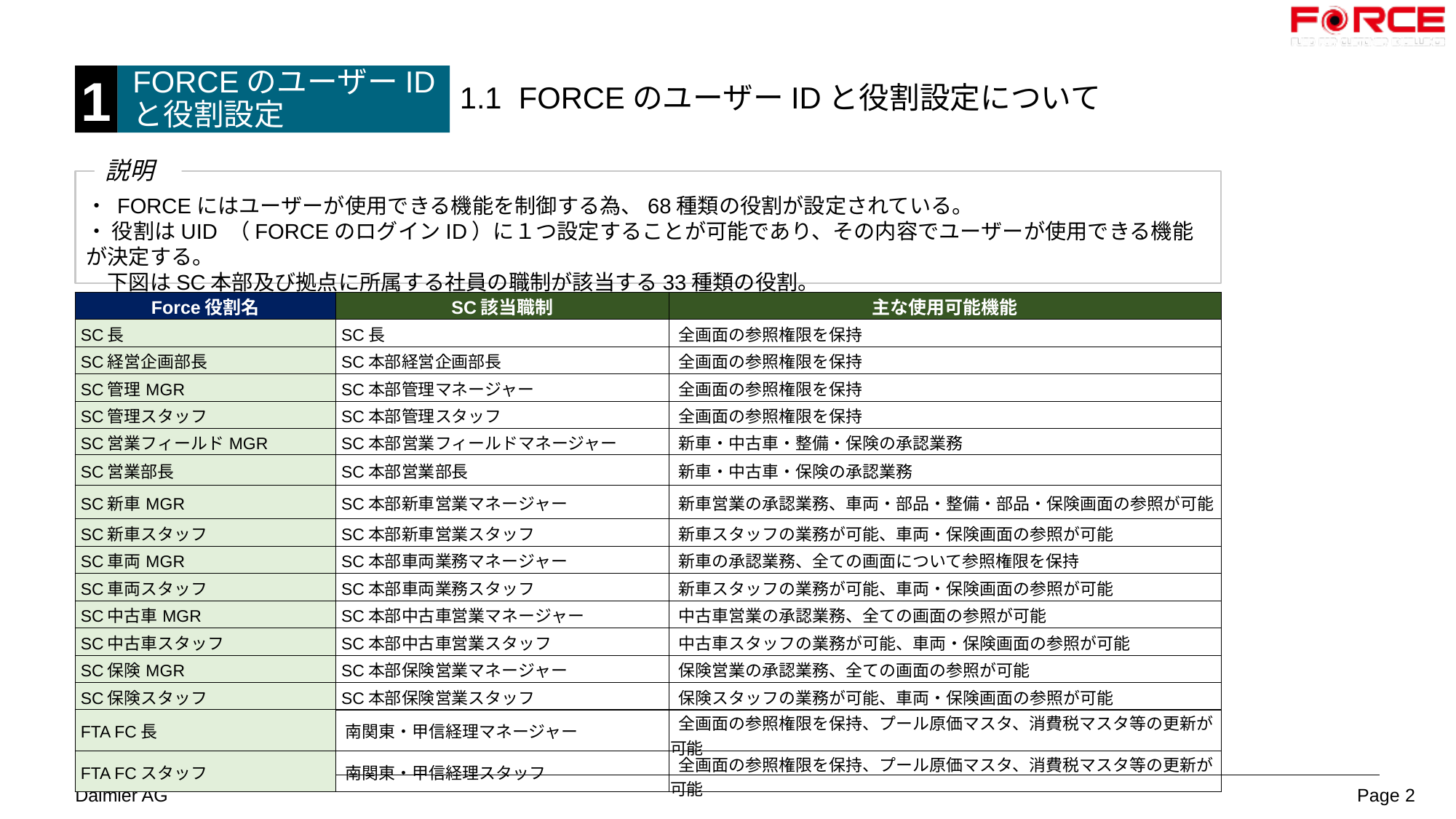

1
FORCEのユーザーIDと役割設定
 1.1  FORCEのユーザーIDと役割設定について

説明
・ FORCEにはユーザーが使用できる機能を制御する為、68種類の役割が設定されている。
・ 役割はUID （FORCEのログインID）に１つ設定することが可能であり、その内容でユーザーが使用できる機能が決定する。
　下図はSC本部及び拠点に所属する社員の職制が該当する33種類の役割。
| Force役割名 | SC該当職制 | 主な使用可能機能 |
| --- | --- | --- |
| SC長 | SC長 | 全画面の参照権限を保持 |
| SC経営企画部長 | SC本部経営企画部長 | 全画面の参照権限を保持 |
| SC管理MGR | SC本部管理マネージャー | 全画面の参照権限を保持 |
| SC管理スタッフ | SC本部管理スタッフ | 全画面の参照権限を保持 |
| SC営業フィールドMGR | SC本部営業フィールドマネージャー | 新車・中古車・整備・保険の承認業務 |
| SC営業部長 | SC本部営業部長 | 新車・中古車・保険の承認業務 |
| SC新車MGR | SC本部新車営業マネージャー | 新車営業の承認業務、車両・部品・整備・部品・保険画面の参照が可能 |
| SC新車スタッフ | SC本部新車営業スタッフ | 新車スタッフの業務が可能、車両・保険画面の参照が可能 |
| SC車両MGR | SC本部車両業務マネージャー | 新車の承認業務、全ての画面について参照権限を保持 |
| SC車両スタッフ | SC本部車両業務スタッフ | 新車スタッフの業務が可能、車両・保険画面の参照が可能 |
| SC中古車MGR | SC本部中古車営業マネージャー | 中古車営業の承認業務、全ての画面の参照が可能 |
| SC中古車スタッフ | SC本部中古車営業スタッフ | 中古車スタッフの業務が可能、車両・保険画面の参照が可能 |
| SC保険MGR | SC本部保険営業マネージャー | 保険営業の承認業務、全ての画面の参照が可能 |
| SC保険スタッフ | SC本部保険営業スタッフ | 保険スタッフの業務が可能、車両・保険画面の参照が可能 |
| FTA FC長 | 南関東・甲信経理マネージャー | 全画面の参照権限を保持、プール原価マスタ、消費税マスタ等の更新が可能 |
| --- | --- | --- |
| FTA FCスタッフ | 南関東・甲信経理スタッフ | 全画面の参照権限を保持、プール原価マスタ、消費税マスタ等の更新が可能 |